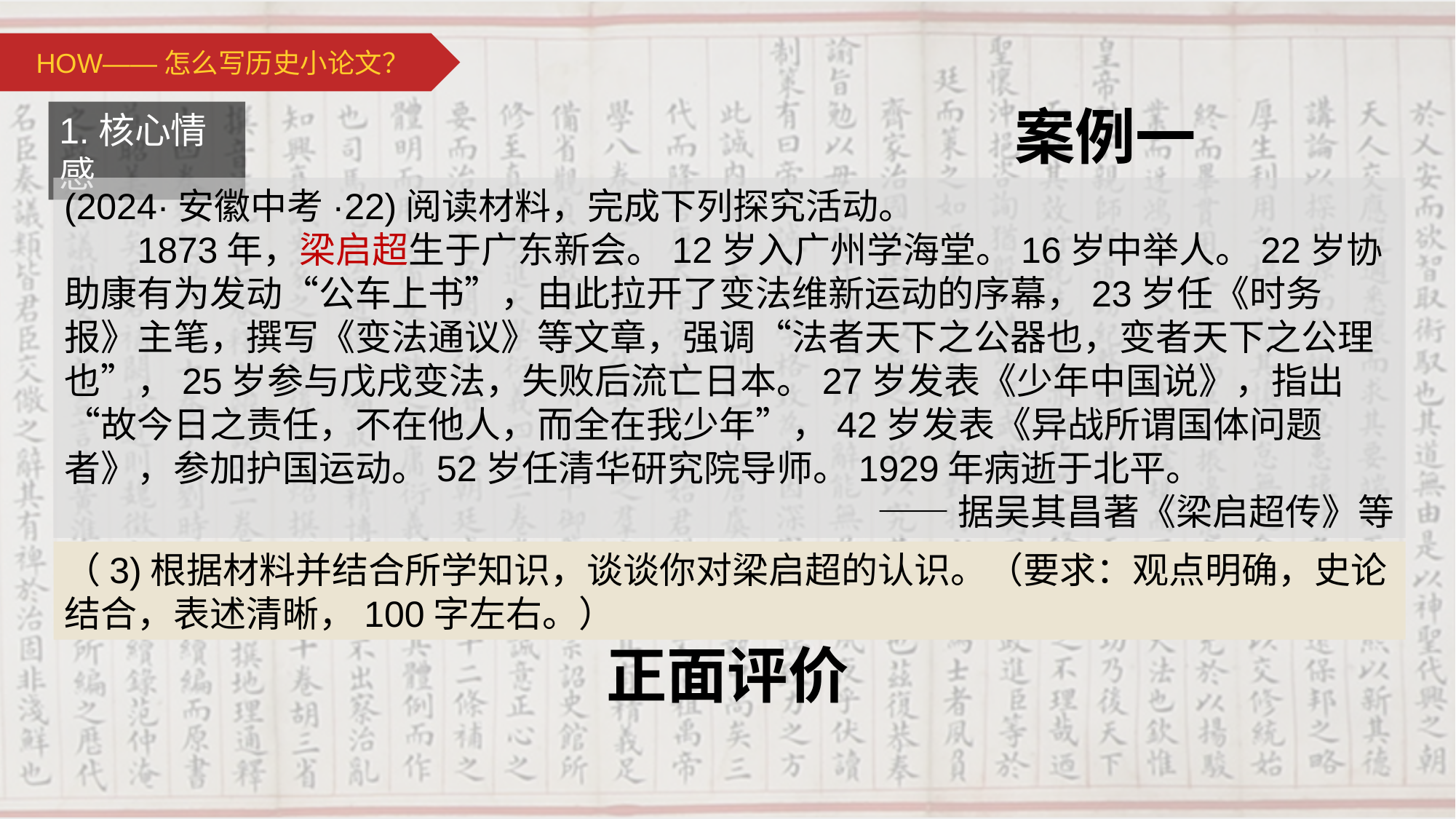

HOW——怎么写历史小论文？
案例一
1.核心情感
(2024·安徽中考·22)阅读材料，完成下列探究活动。
1873年，梁启超生于广东新会。12岁入广州学海堂。16岁中举人。22岁协助康有为发动“公车上书”，由此拉开了变法维新运动的序幕，23岁任《时务报》主笔，撰写《变法通议》等文章，强调“法者天下之公器也，变者天下之公理也”，25岁参与戊戌变法，失败后流亡日本。27岁发表《少年中国说》，指出“故今日之责任，不在他人，而全在我少年”，42岁发表《异战所谓国体问题者》，参加护国运动。52岁任清华研究院导师。1929年病逝于北平。
——据吴其昌著《梁启超传》等
（3)根据材料并结合所学知识，谈谈你对梁启超的认识。（要求：观点明确，史论结合，表述清晰，100字左右。）
正面评价